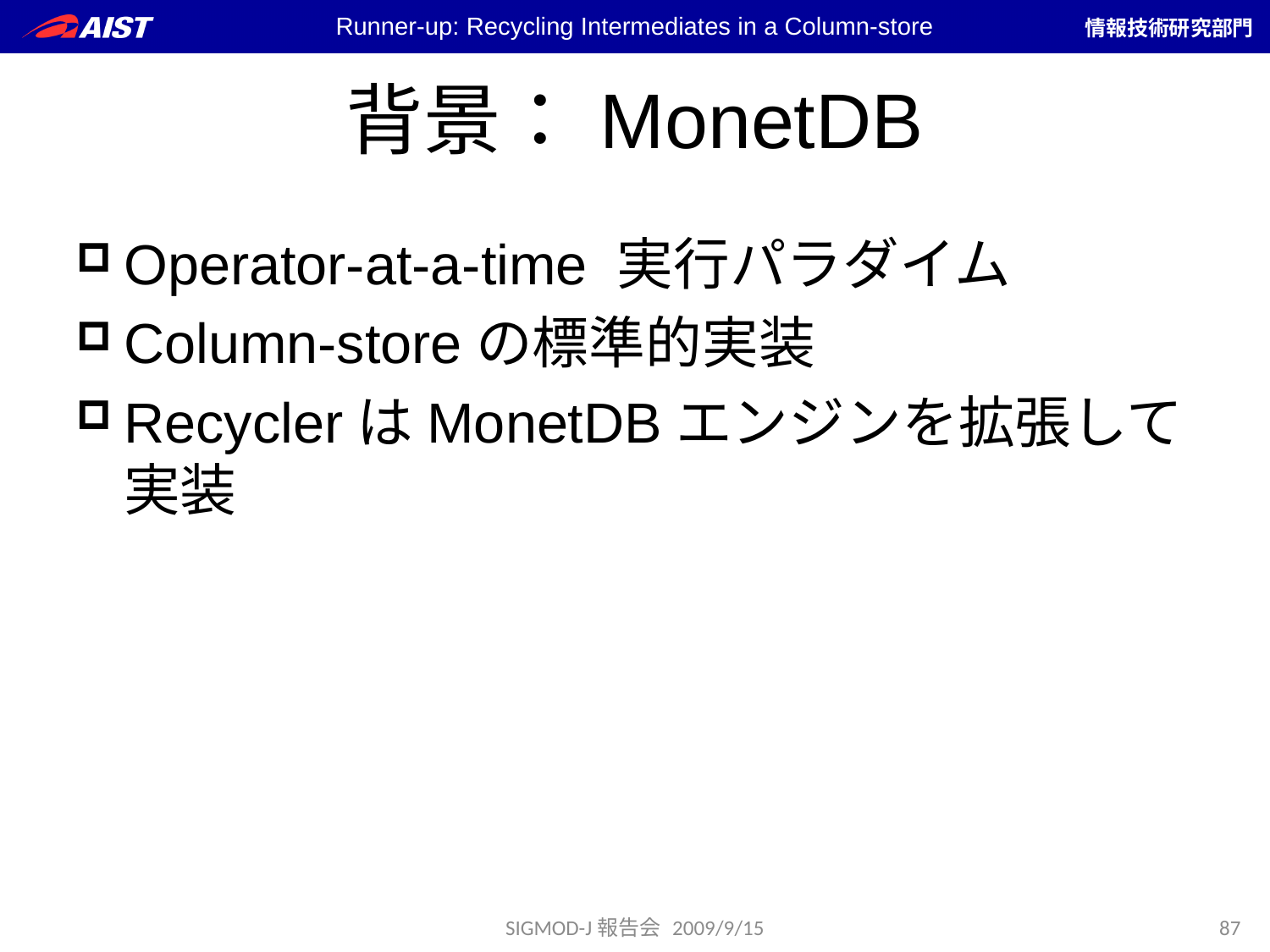

Runner-up: Recycling Intermediates in a Column-store
# 背景：	MonetDB
Operator-at-a-time 実行パラダイム
Column-storeの標準的実装
RecyclerはMonetDBエンジンを拡張して実装
SIGMOD-J報告会 2009/9/15
87